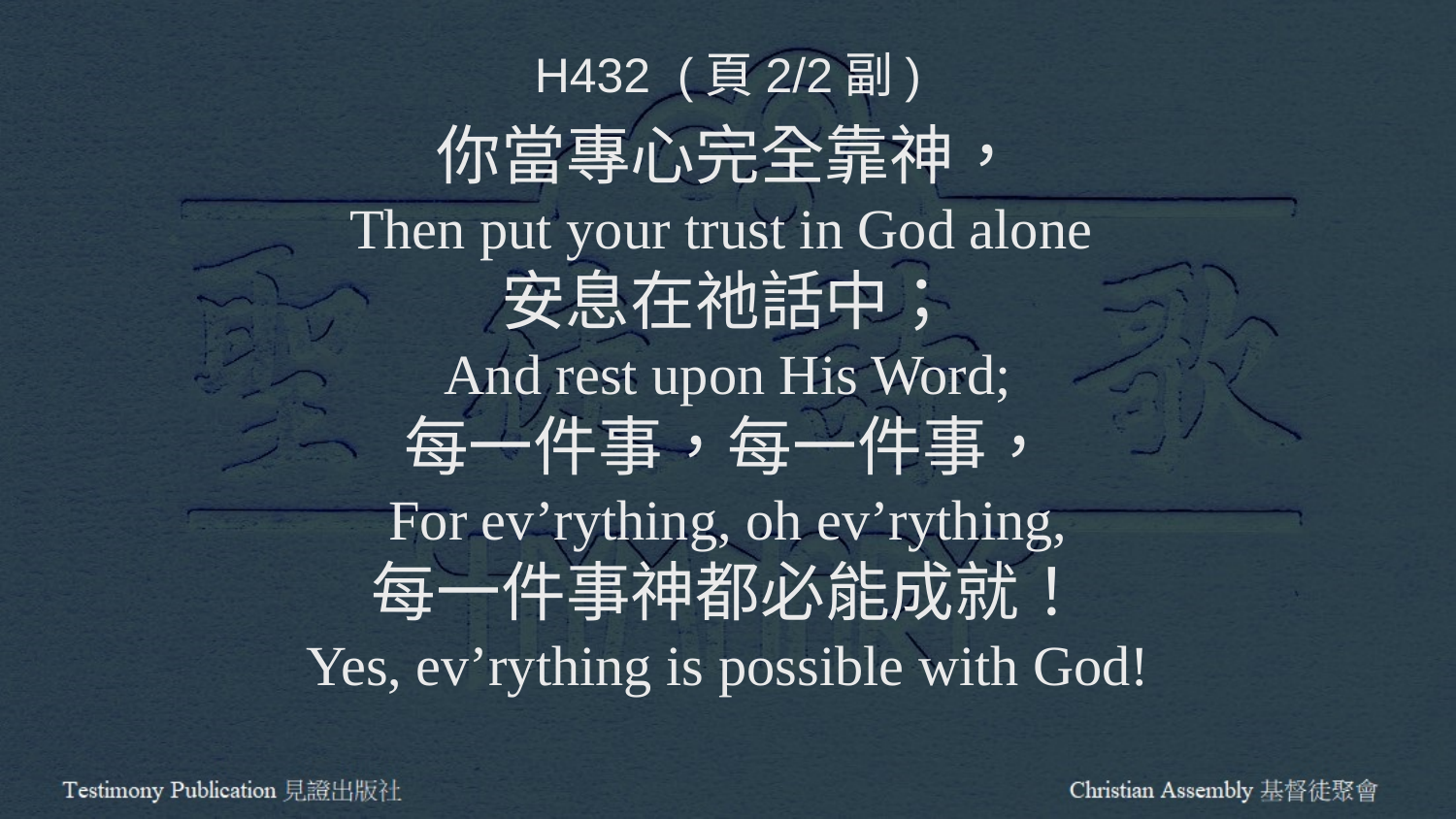

H432  (頁2/2副)
你當專心完全靠神，
Then put your trust in God alone
安息在祂話中；
And rest upon His Word;
每一件事，每一件事，
For ev’rything, oh ev’rything,
每一件事神都必能成就！
Yes, ev’rything is possible with God!